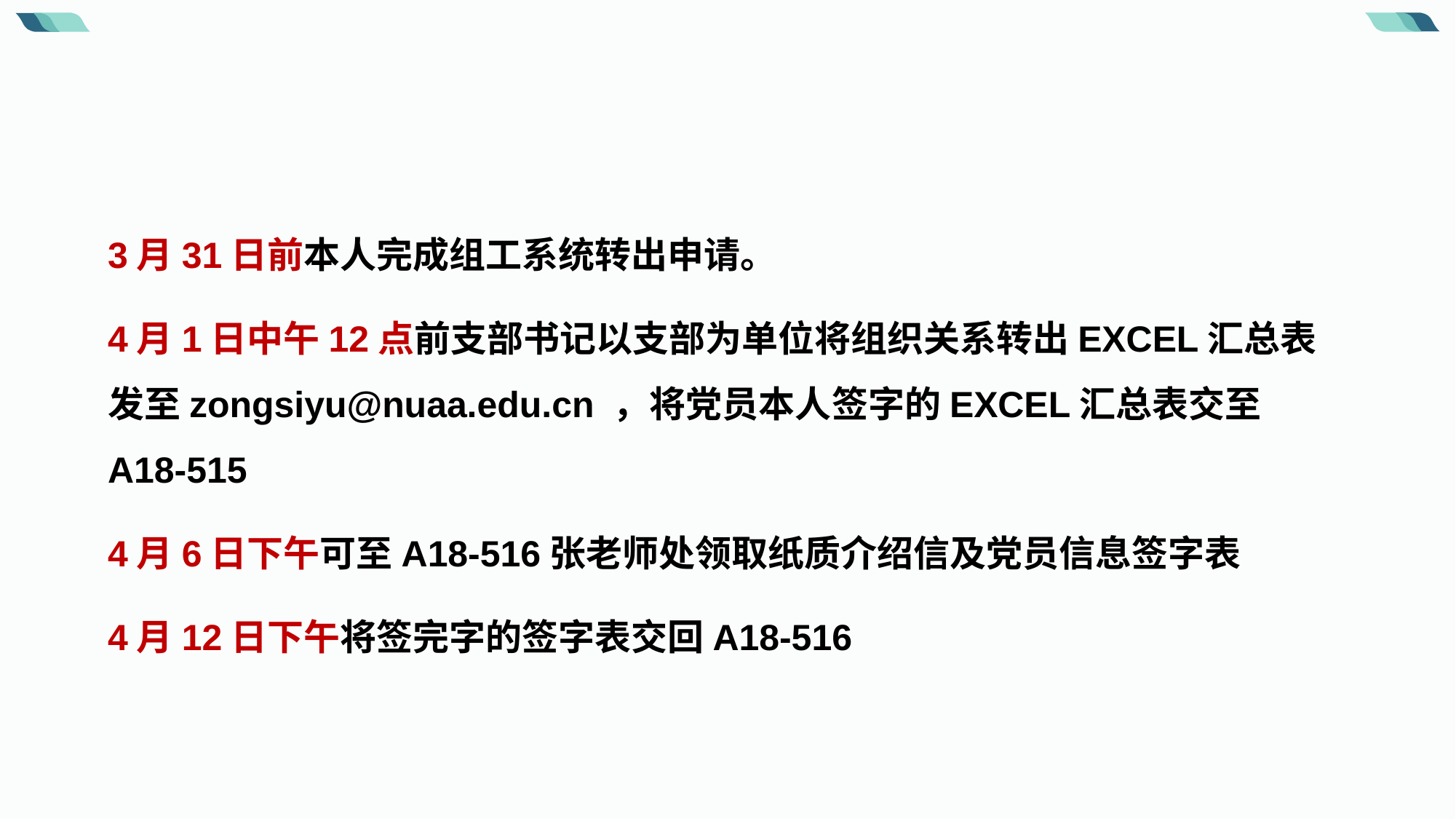

3月31日前本人完成组工系统转出申请。
4月1日中午12点前支部书记以支部为单位将组织关系转出EXCEL汇总表发至zongsiyu@nuaa.edu.cn ，将党员本人签字的EXCEL汇总表交至A18-515
4月6日下午可至A18-516张老师处领取纸质介绍信及党员信息签字表
4月12日下午将签完字的签字表交回A18-516